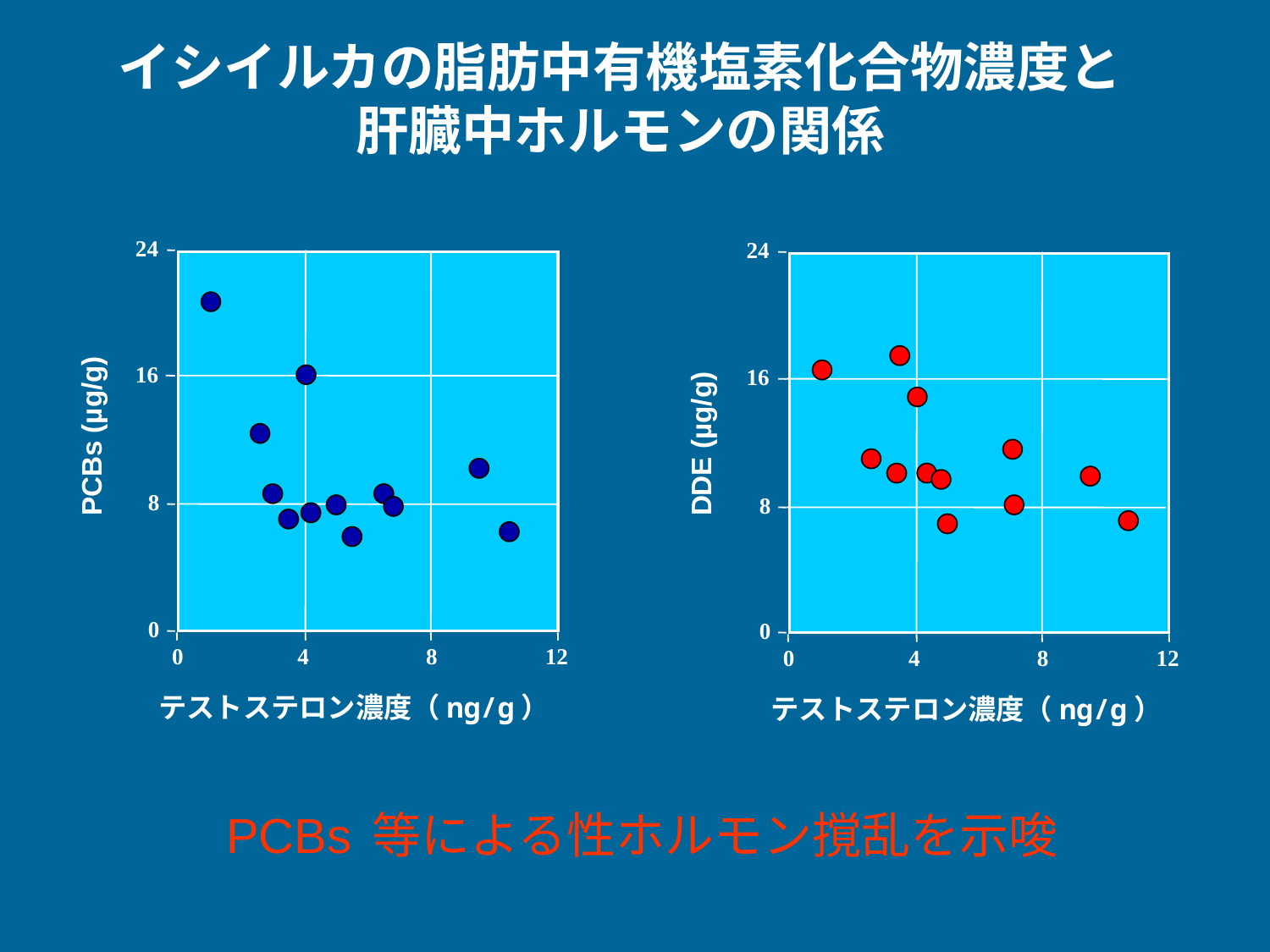

イシイルカの脂肪中有機塩素化合物濃度と
肝臓中ホルモンの関係

24
24

16
16

PCBs (µg/g)
DDE (µg/g)
8
8

0
0

0
4
8
12
0
4
8
12
テストステロン濃度（ng/g）
テストステロン濃度（ng/g）
PCBs等による性ホルモン撹乱を示唆